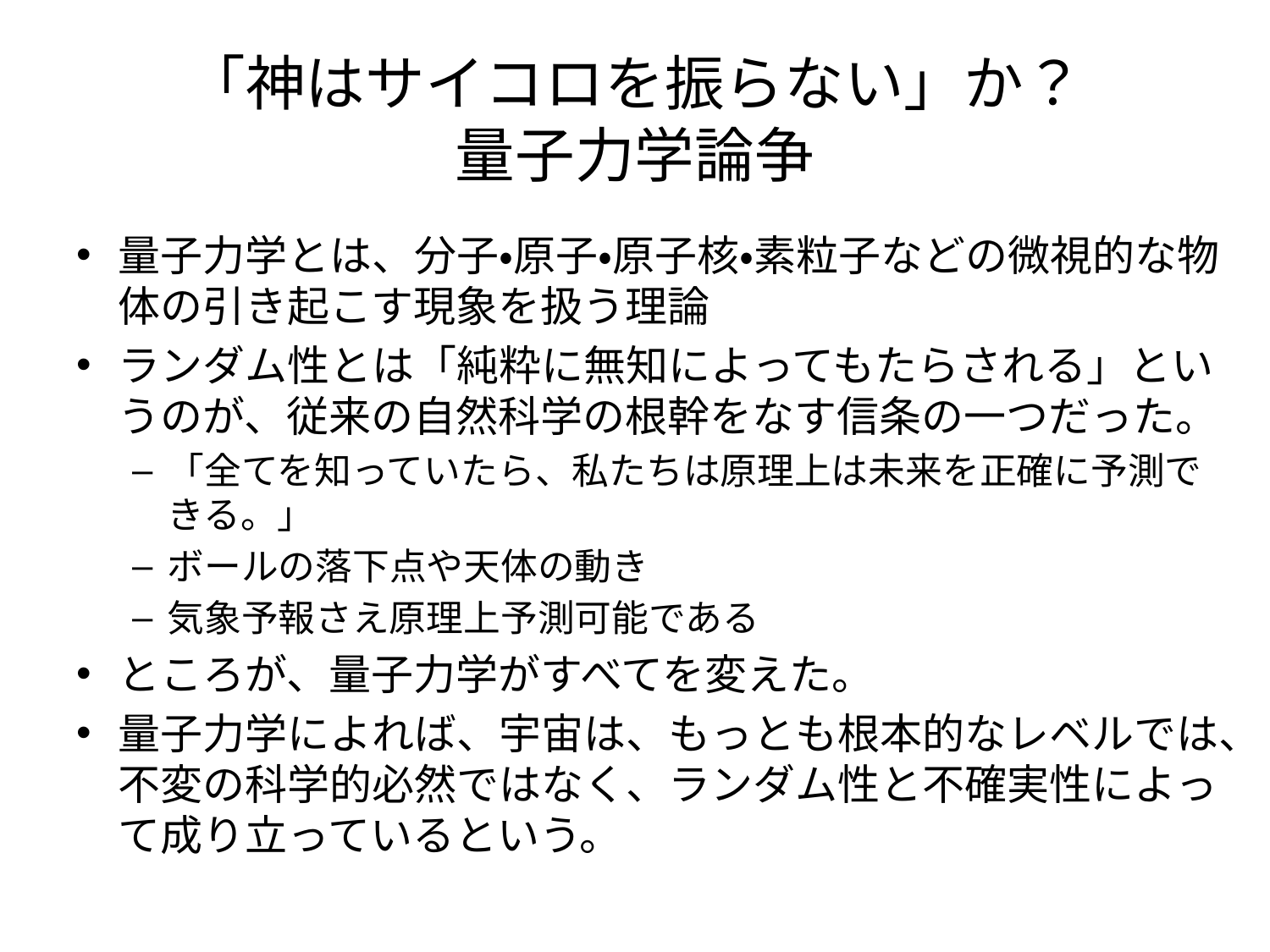

# 「神はサイコロを振らない」か？ 量子力学論争
量子力学とは、分子・原子・原子核・素粒子などの微視的な物体の引き起こす現象を扱う理論
ランダム性とは「純粋に無知によってもたらされる」というのが、従来の自然科学の根幹をなす信条の一つだった。
「全てを知っていたら、私たちは原理上は未来を正確に予測できる。」
ボールの落下点や天体の動き
気象予報さえ原理上予測可能である
ところが、量子力学がすべてを変えた。
量子力学によれば、宇宙は、もっとも根本的なレベルでは、不変の科学的必然ではなく、ランダム性と不確実性によって成り立っているという。